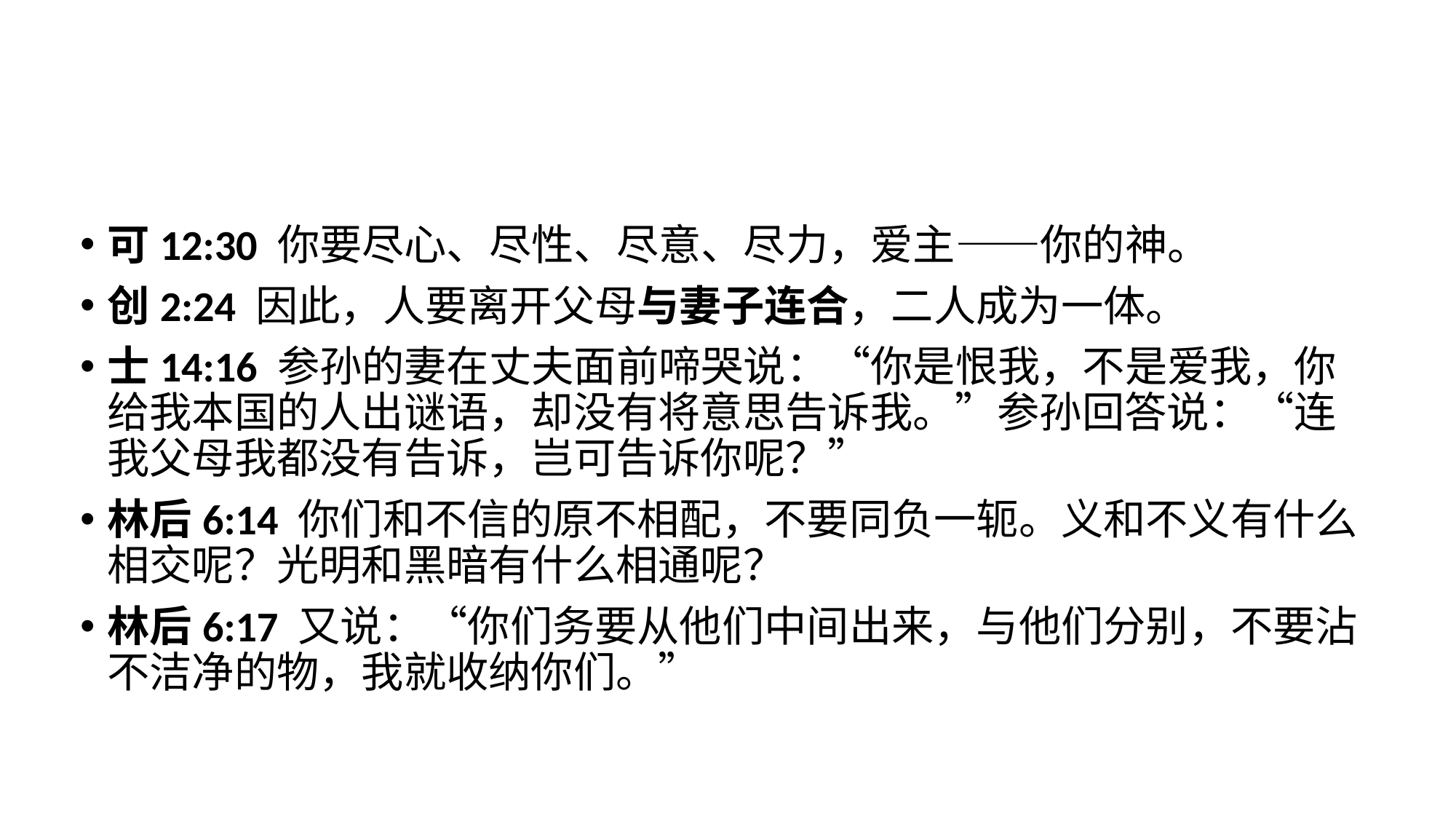

可12:30 你要尽心、尽性、尽意、尽力，爱主——你的神。
创2:24 因此，人要离开父母与妻子连合，二人成为一体。
士14:16 参孙的妻在丈夫面前啼哭说：“你是恨我，不是爱我，你给我本国的人出谜语，却没有将意思告诉我。”参孙回答说：“连我父母我都没有告诉，岂可告诉你呢？”
林后6:14 你们和不信的原不相配，不要同负一轭。义和不义有什么相交呢？光明和黑暗有什么相通呢？
林后6:17 又说：“你们务要从他们中间出来，与他们分别，不要沾不洁净的物，我就收纳你们。”